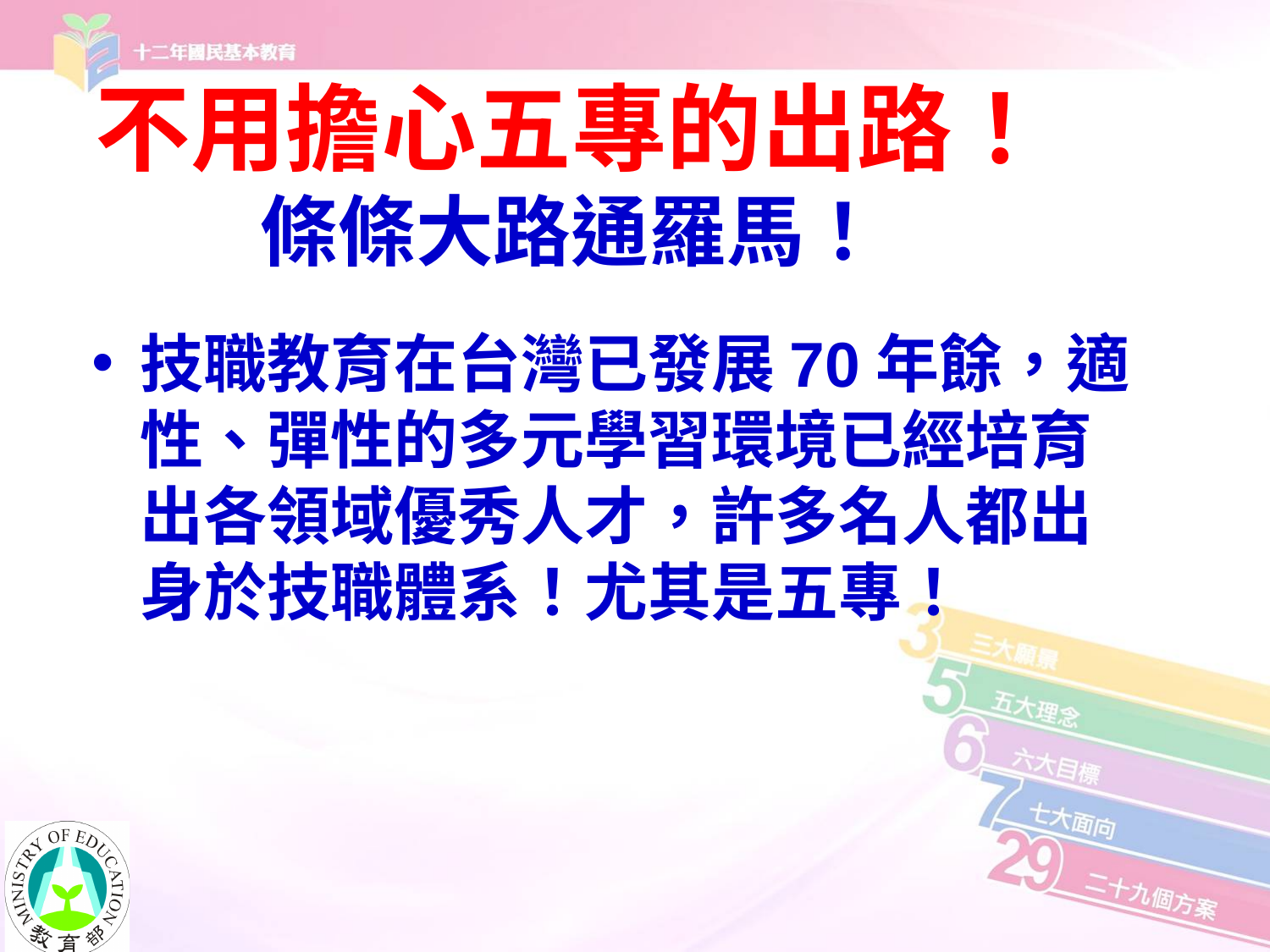

不用擔心五專的出路！
條條大路通羅馬！
技職教育在台灣已發展70年餘，適性、彈性的多元學習環境已經培育出各領域優秀人才，許多名人都出身於技職體系！尤其是五專！